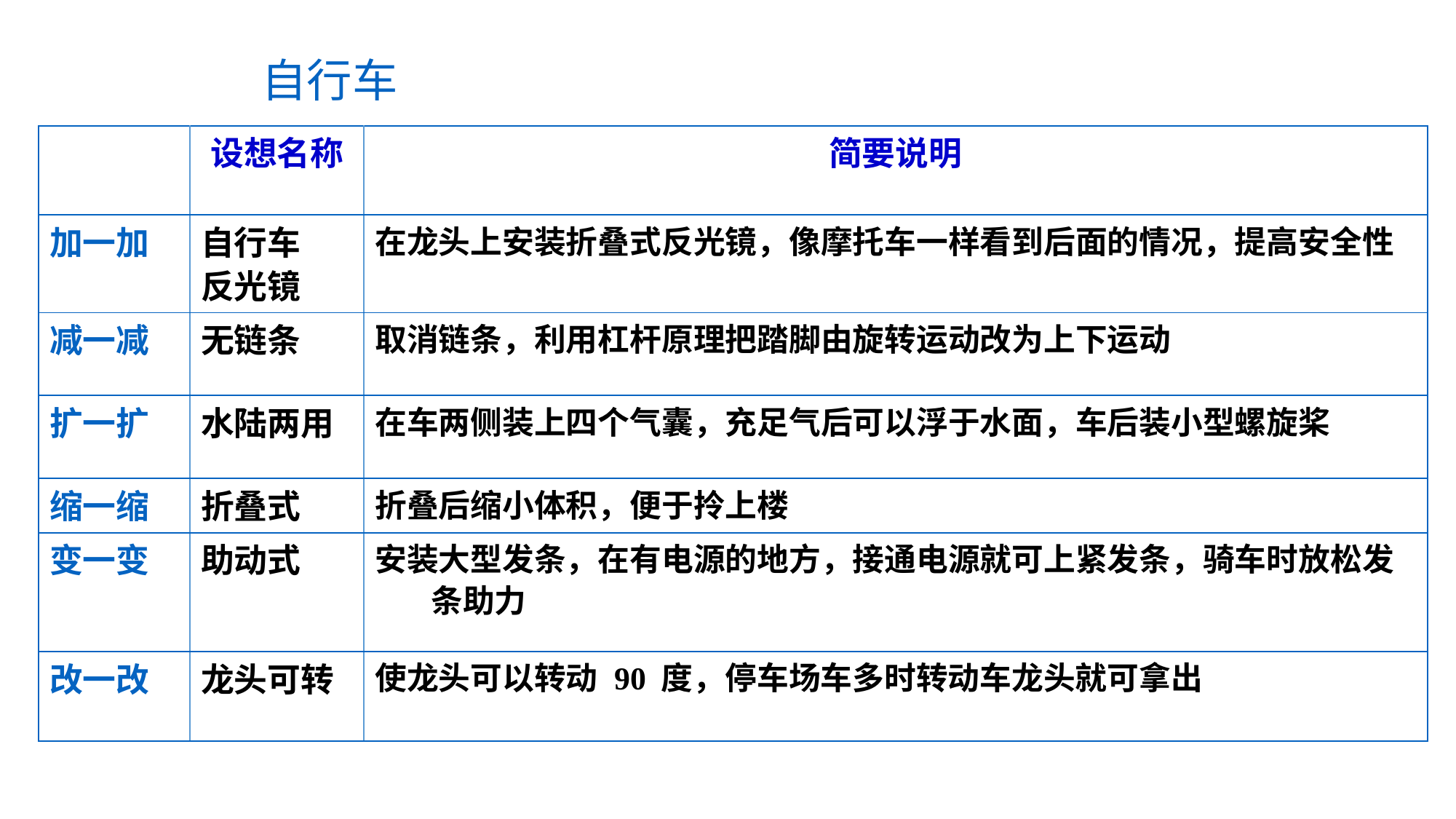

# 自行车
|  | 设想名称 | 简要说明 |
| --- | --- | --- |
| 加一加 | 自行车 反光镜 | 在龙头上安装折叠式反光镜，像摩托车一样看到后面的情况，提高安全性 |
| 减一减 | 无链条 | 取消链条，利用杠杆原理把踏脚由旋转运动改为上下运动 |
| 扩一扩 | 水陆两用 | 在车两侧装上四个气囊，充足气后可以浮于水面，车后装小型螺旋桨 |
| 缩一缩 | 折叠式 | 折叠后缩小体积，便于拎上楼 |
| 变一变 | 助动式 | 安装大型发条，在有电源的地方，接通电源就可上紧发条，骑车时放松发条助力 |
| 改一改 | 龙头可转 | 使龙头可以转动 90 度，停车场车多时转动车龙头就可拿出 |